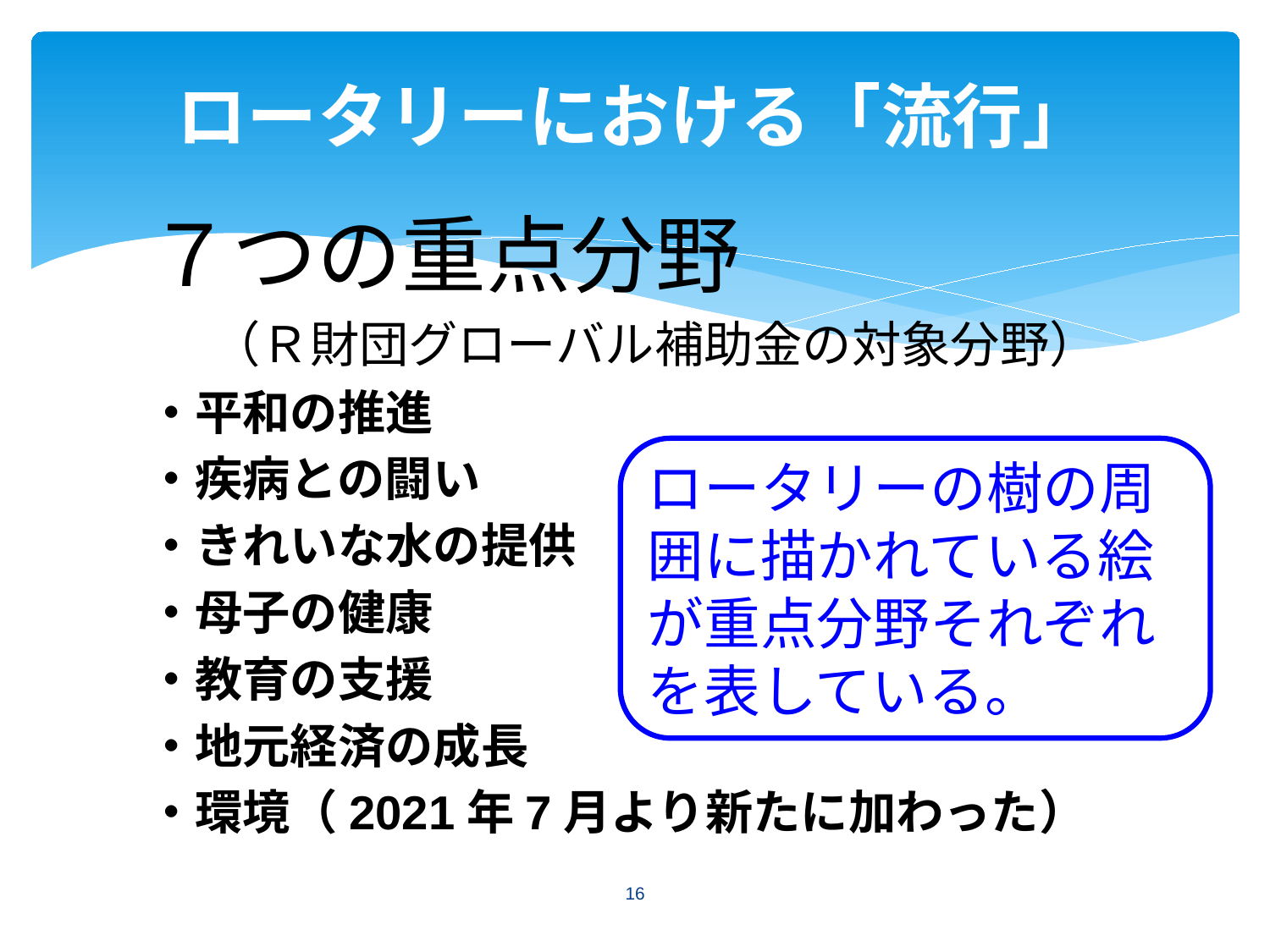

ロータリーにおける「流行」
７つの重点分野
（Ｒ財団グローバル補助金の対象分野）
・平和の推進
・疾病との闘い
・きれいな水の提供
・母子の健康
・教育の支援
・地元経済の成長
・環境（2021年7月より新たに加わった）
ロータリーの樹の周囲に描かれている絵が重点分野それぞれを表している。

16